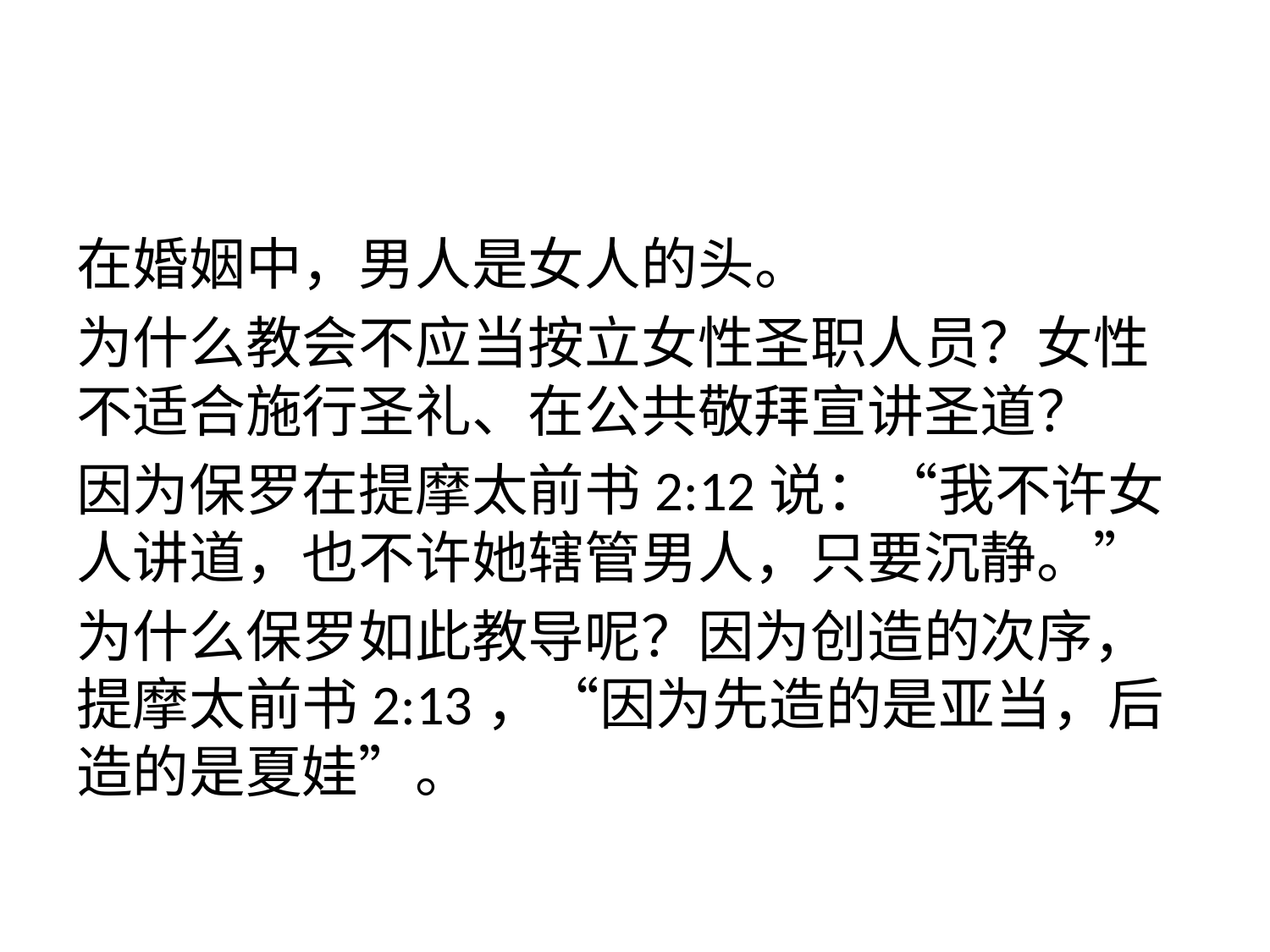

#
在婚姻中，男人是女人的头。
为什么教会不应当按立女性圣职人员？女性不适合施行圣礼、在公共敬拜宣讲圣道？
因为保罗在提摩太前书2:12说：“我不许女人讲道，也不许她辖管男人，只要沉静。”
为什么保罗如此教导呢？因为创造的次序，提摩太前书2:13，“因为先造的是亚当，后造的是夏娃”。